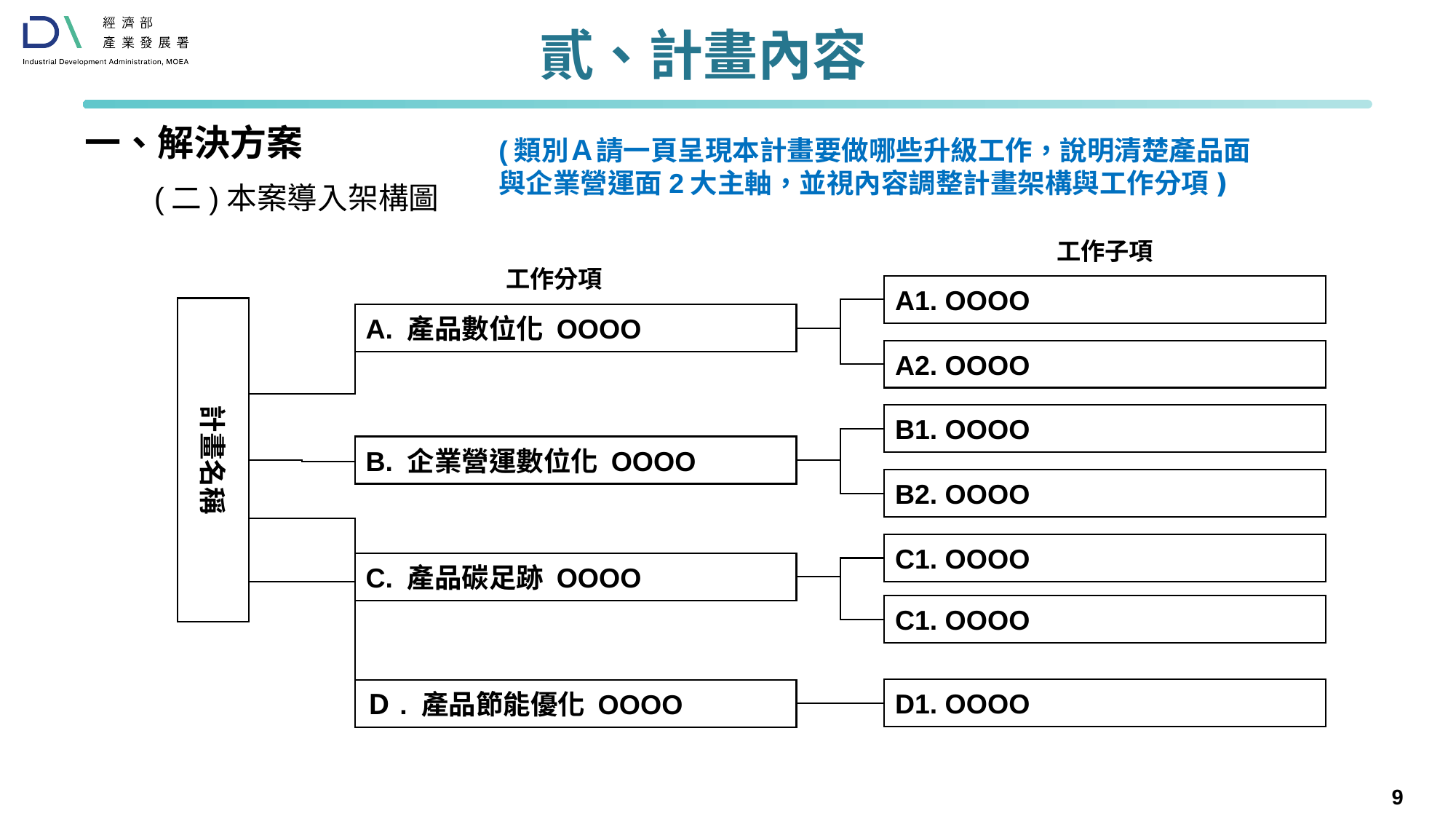

# 貳、計畫內容
一、解決方案
(類別Ａ請一頁呈現本計畫要做哪些升級工作，說明清楚產品面與企業營運面2大主軸，並視內容調整計畫架構與工作分項)
(二)本案導入架構圖
工作子項
工作分項
A1. OOOO
計畫名稱
A. 產品數位化 OOOO
A2. OOOO
B1. OOOO
B. 企業營運數位化 OOOO
B2. OOOO
C1. OOOO
C. 產品碳足跡 OOOO
C1. OOOO
D1. OOOO
Ｄ. 產品節能優化 OOOO
9